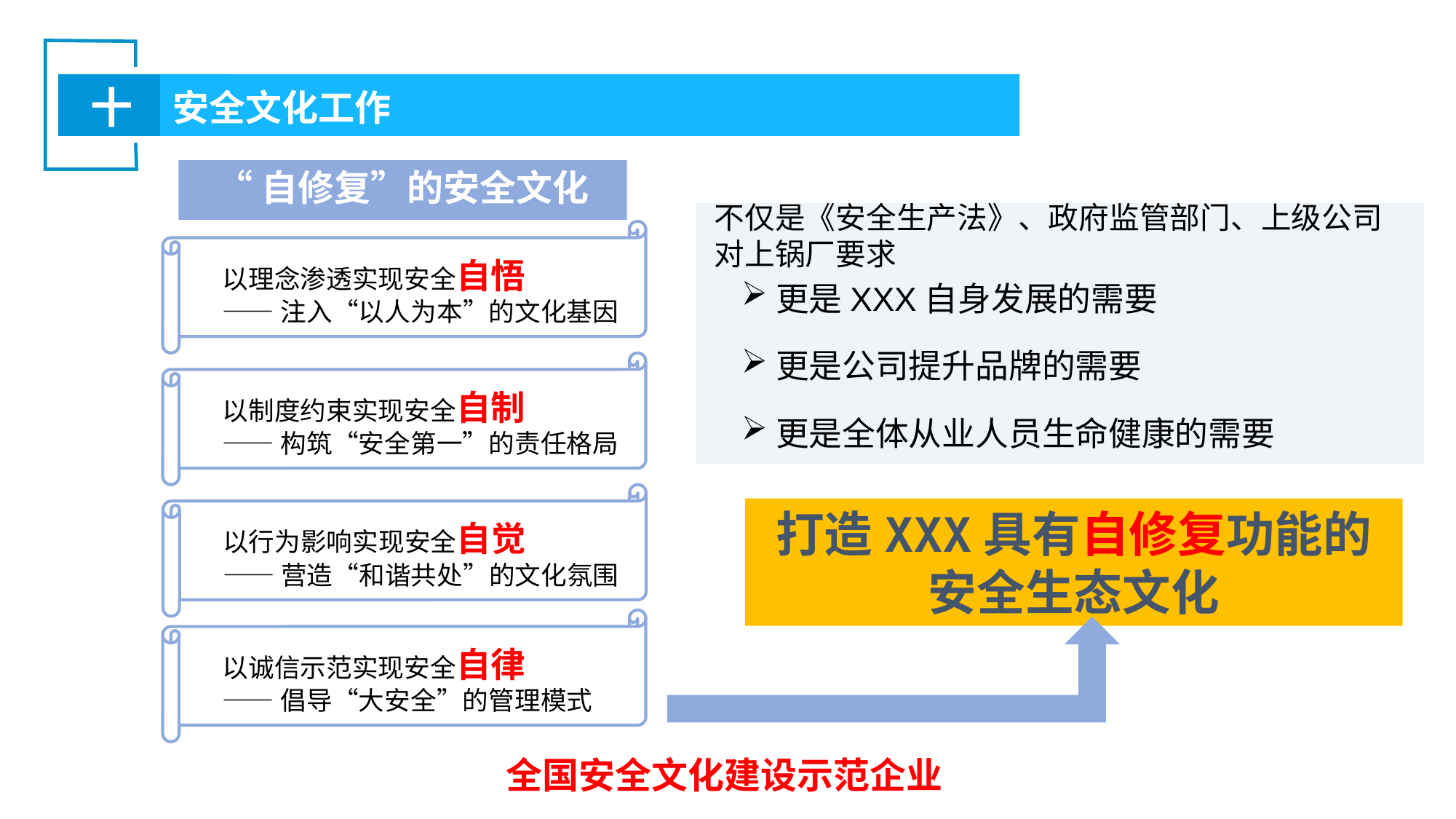

十
安全文化工作
“自修复”的安全文化

不仅是《安全生产法》、政府监管部门、上级公司
对上锅厂要求

以理念渗透实现安全自悟
——注入“以人为本”的文化基因
更是XXX自身发展的需要
更是公司提升品牌的需要
更是全体从业人员生命健康的需要
自悟

以制度约束实现安全自制
——构筑“安全第一”的责任格局

打造XXX具有自修复功能的
安全生态文化
以行为影响实现安全自觉
——营造“和谐共处”的文化氛围

以诚信示范实现安全自律
——倡导“大安全”的管理模式
全国安全文化建设示范企业